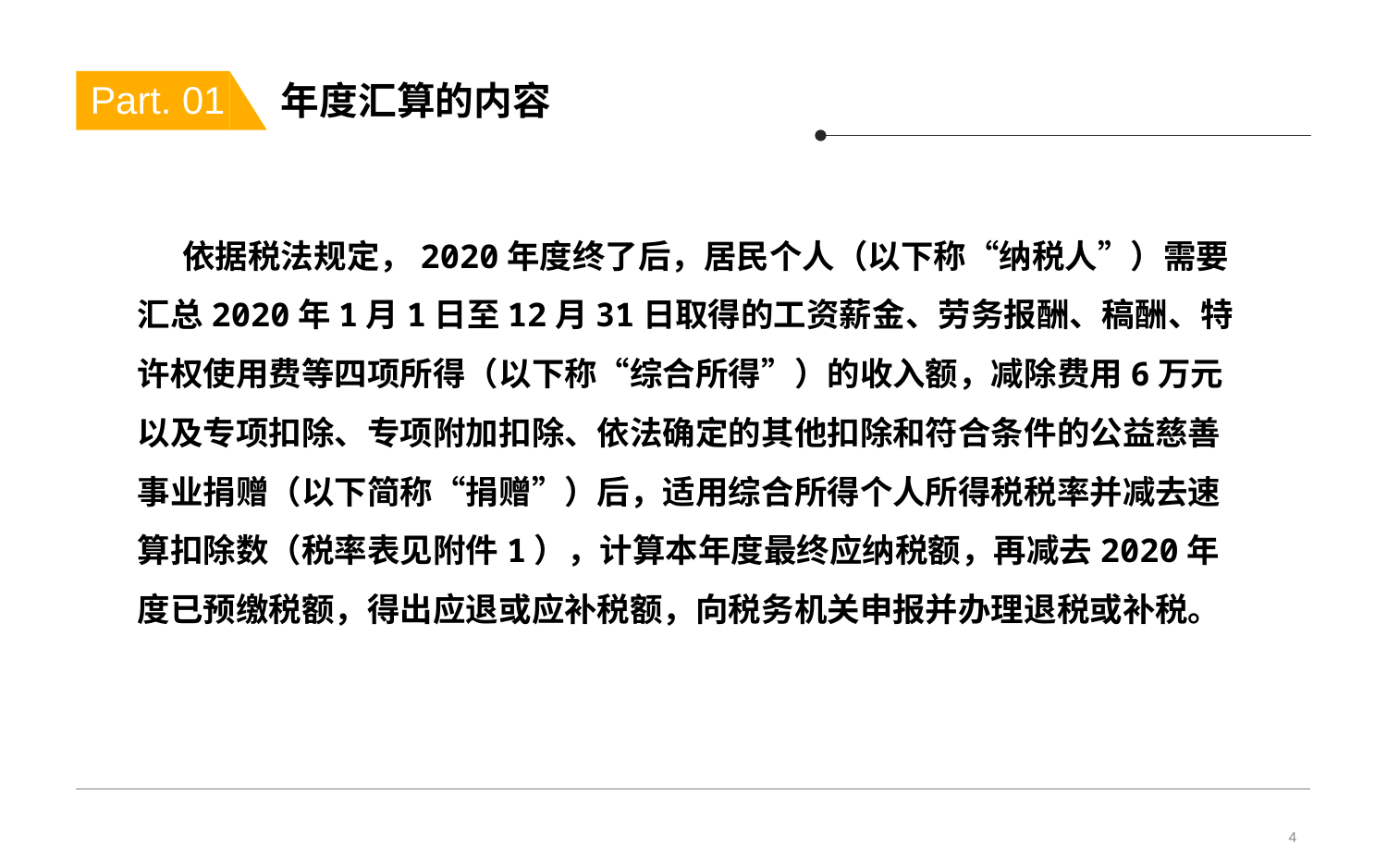

# 年度汇算的内容
Part. 01
     依据税法规定，2020年度终了后，居民个人（以下称“纳税人”）需要汇总2020年1月1日至12月31日取得的工资薪金、劳务报酬、稿酬、特许权使用费等四项所得（以下称“综合所得”）的收入额，减除费用6万元以及专项扣除、专项附加扣除、依法确定的其他扣除和符合条件的公益慈善事业捐赠（以下简称“捐赠”）后，适用综合所得个人所得税税率并减去速算扣除数（税率表见附件1），计算本年度最终应纳税额，再减去2020年度已预缴税额，得出应退或应补税额，向税务机关申报并办理退税或补税。
4